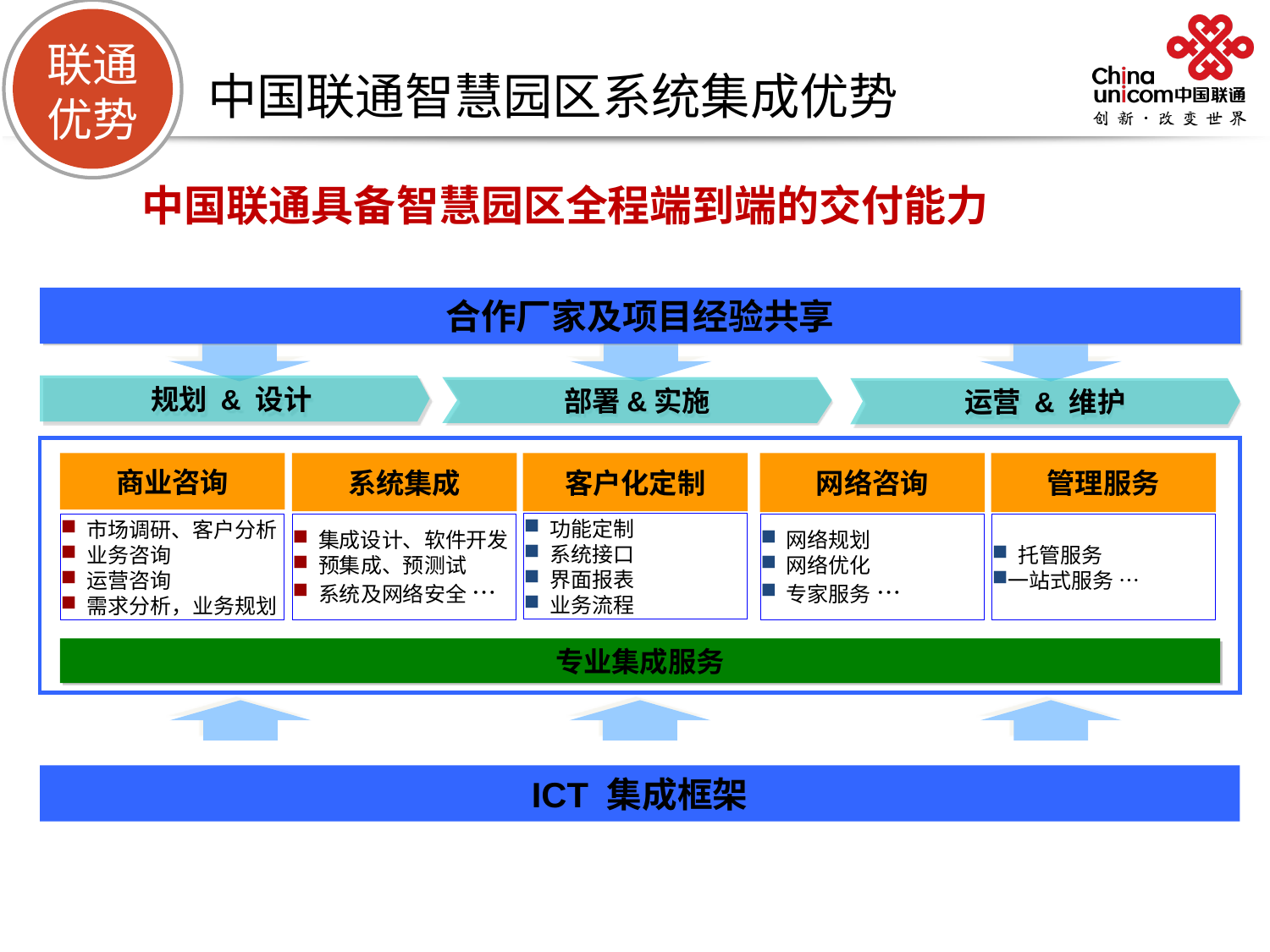

联通
优势
中国联通智慧园区系统集成优势
中国联通具备智慧园区全程端到端的交付能力
合作厂家及项目经验共享

规划 & 设计
部署&实施
运营 & 维护

商业咨询
系统集成
客户化定制
网络咨询
管理服务
 功能定制
 系统接口
 界面报表
 业务流程
 市场调研、客户分析
 业务咨询
 运营咨询
 需求分析，业务规划
 集成设计、软件开发
 预集成、预测试
 系统及网络安全 …
 网络规划
 网络优化
 专家服务 …
 托管服务
一站式服务 …
专业集成服务

ICT 集成框架